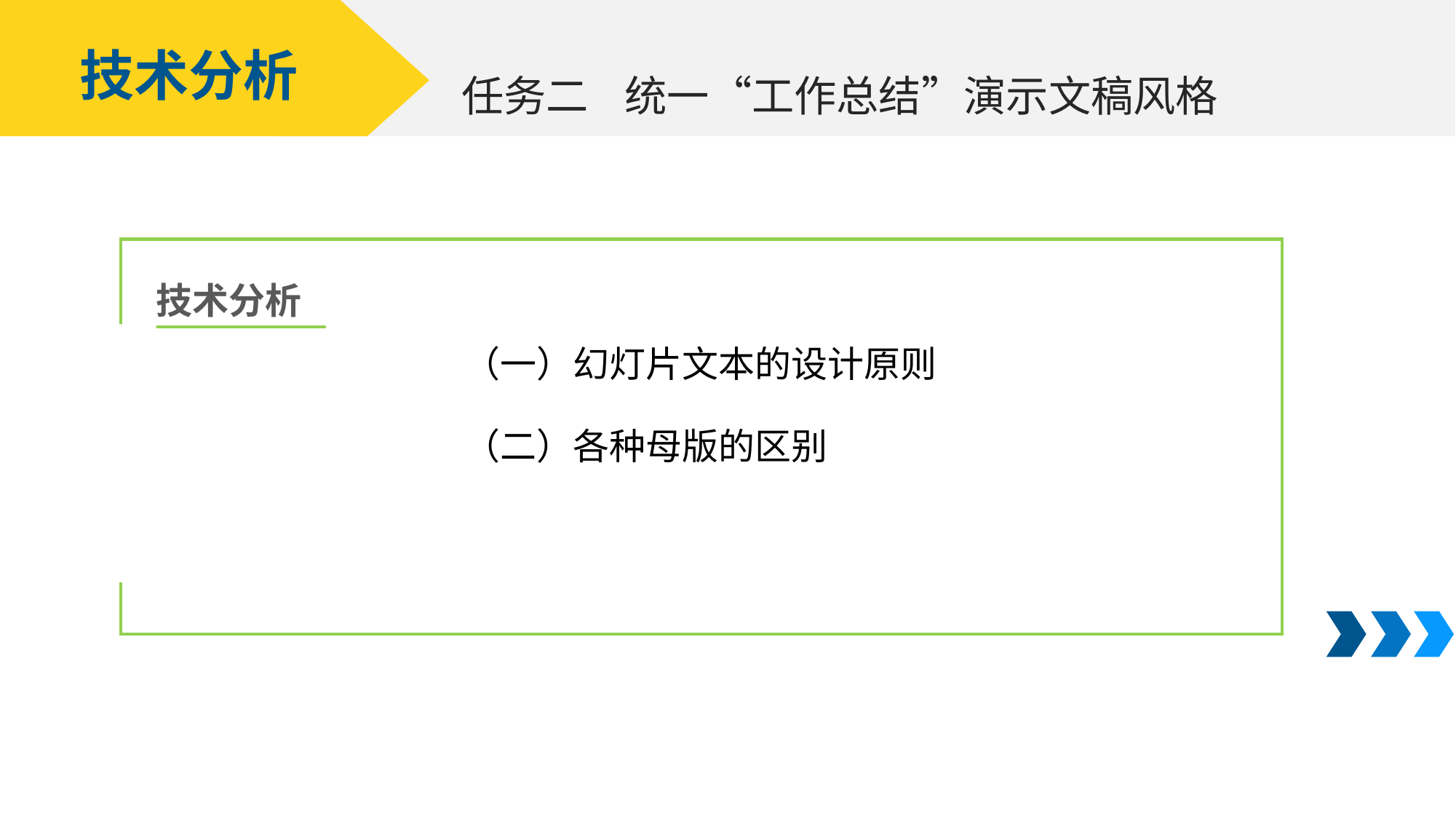

技术分析
统一“工作总结”演示文稿风格
任务二

技术分析

（一）幻灯片文本的设计原则
（二）各种母版的区别